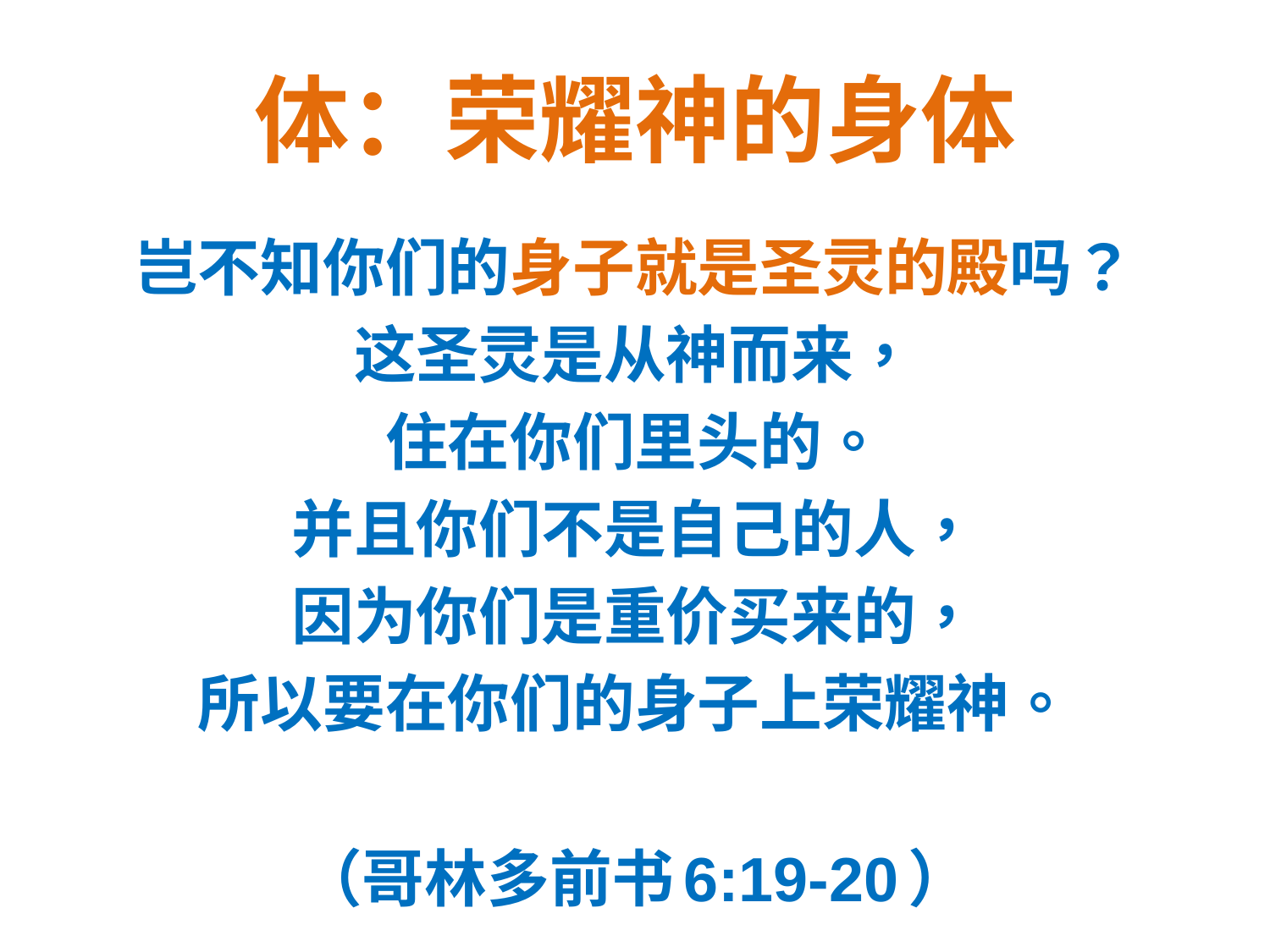

# 体：荣耀神的身体
岂不知你们的身子就是圣灵的殿吗？
这圣灵是从神而来，
住在你们里头的。
并且你们不是自己的人，
因为你们是重价买来的，
所以要在你们的身子上荣耀神。

（哥林多前书6:19-20）